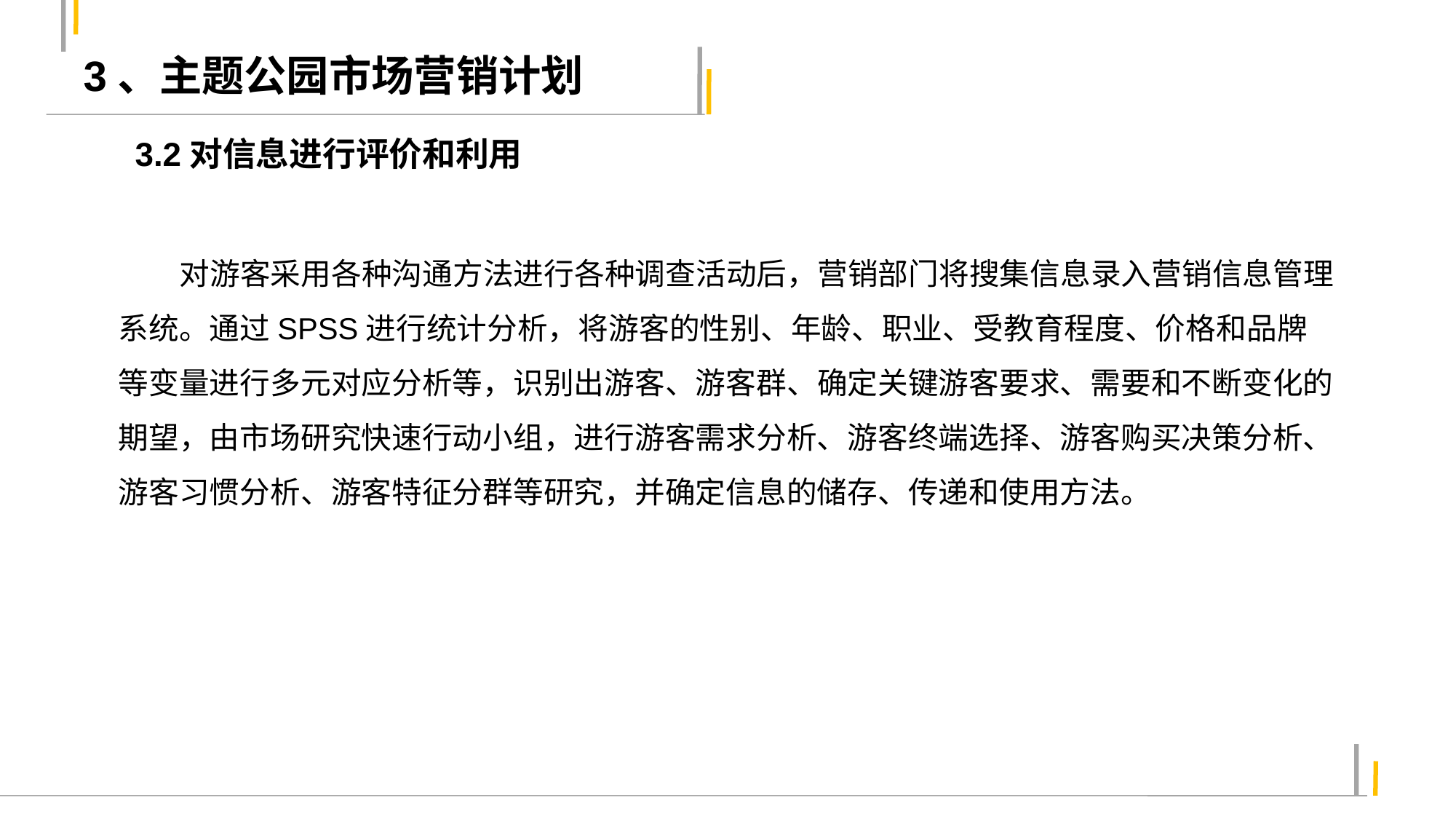

3、主题公园市场营销计划

3.2对信息进行评价和利用

        对游客采用各种沟通方法进行各种调查活动后，营销部门将搜集信息录入营销信息管理系统。通过SPSS进行统计分析，将游客的性别、年龄、职业、受教育程度、价格和品牌等变量进行多元对应分析等，识别出游客、游客群、确定关键游客要求、需要和不断变化的期望，由市场研究快速行动小组，进行游客需求分析、游客终端选择、游客购买决策分析、游客习惯分析、游客特征分群等研究，并确定信息的储存、传递和使用方法。